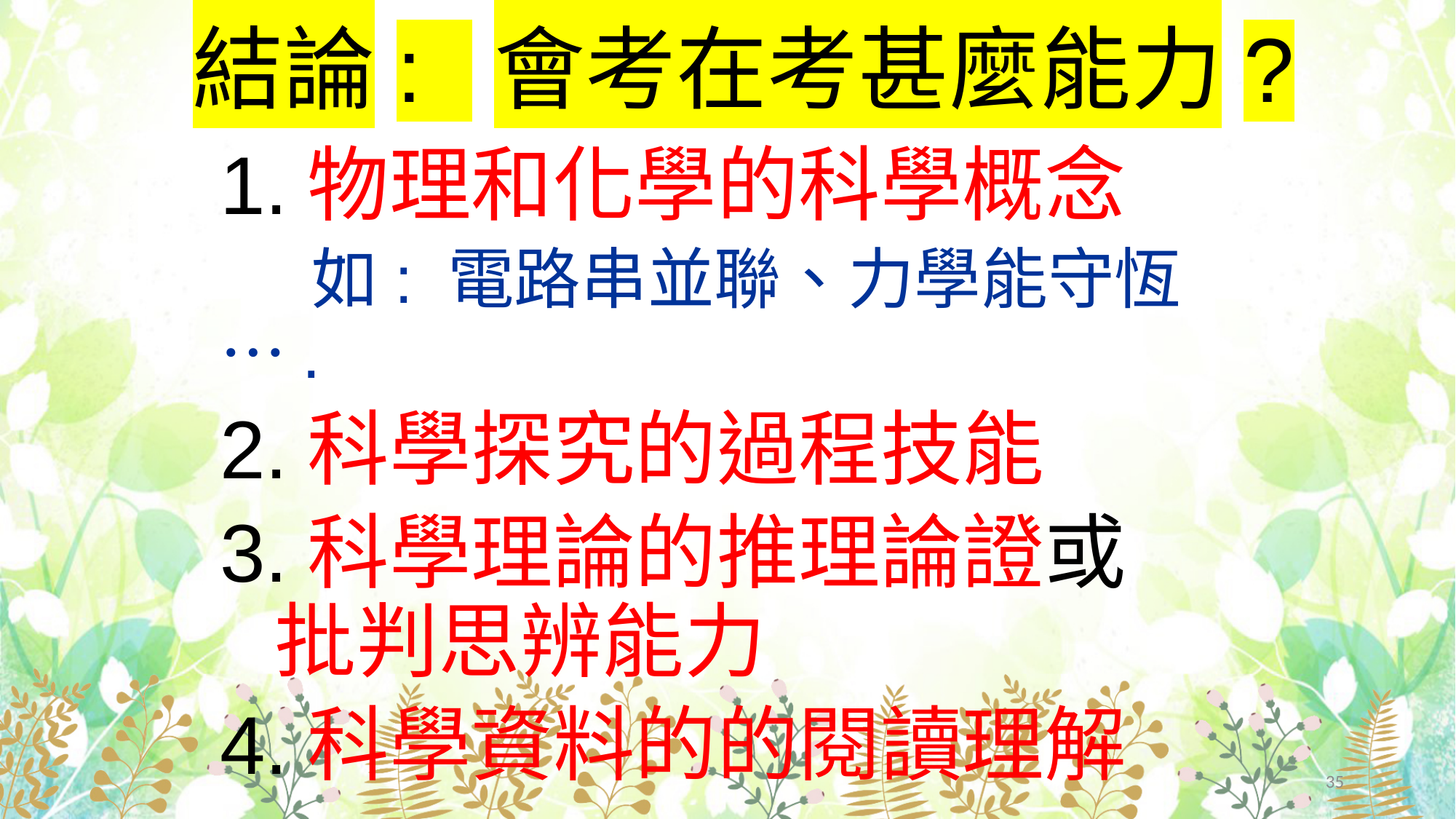

# 結論:  會考在考甚麼能力?
1.物理和化學的科學概念
     如: 電路串並聯、力學能守恆….
2.科學探究的過程技能
3.科學理論的推理論證或
   批判思辨能力
4.科學資料的的閱讀理解
35